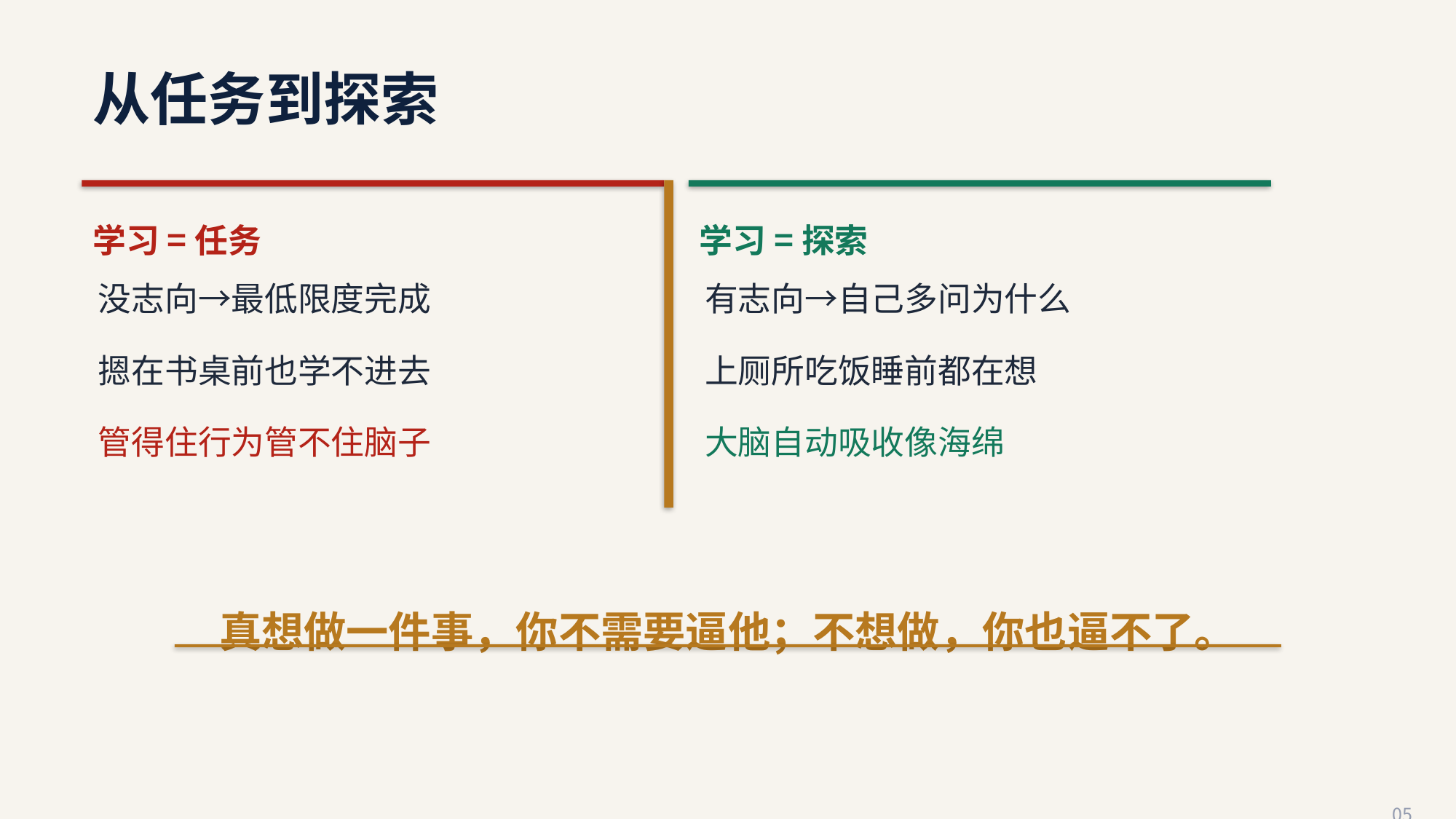

从任务到探索

学习=任务
学习=探索
没志向→最低限度完成
摁在书桌前也学不进去
管得住行为管不住脑子
有志向→自己多问为什么
上厕所吃饭睡前都在想
大脑自动吸收像海绵
真想做一件事，你不需要逼他；不想做，你也逼不了。

05